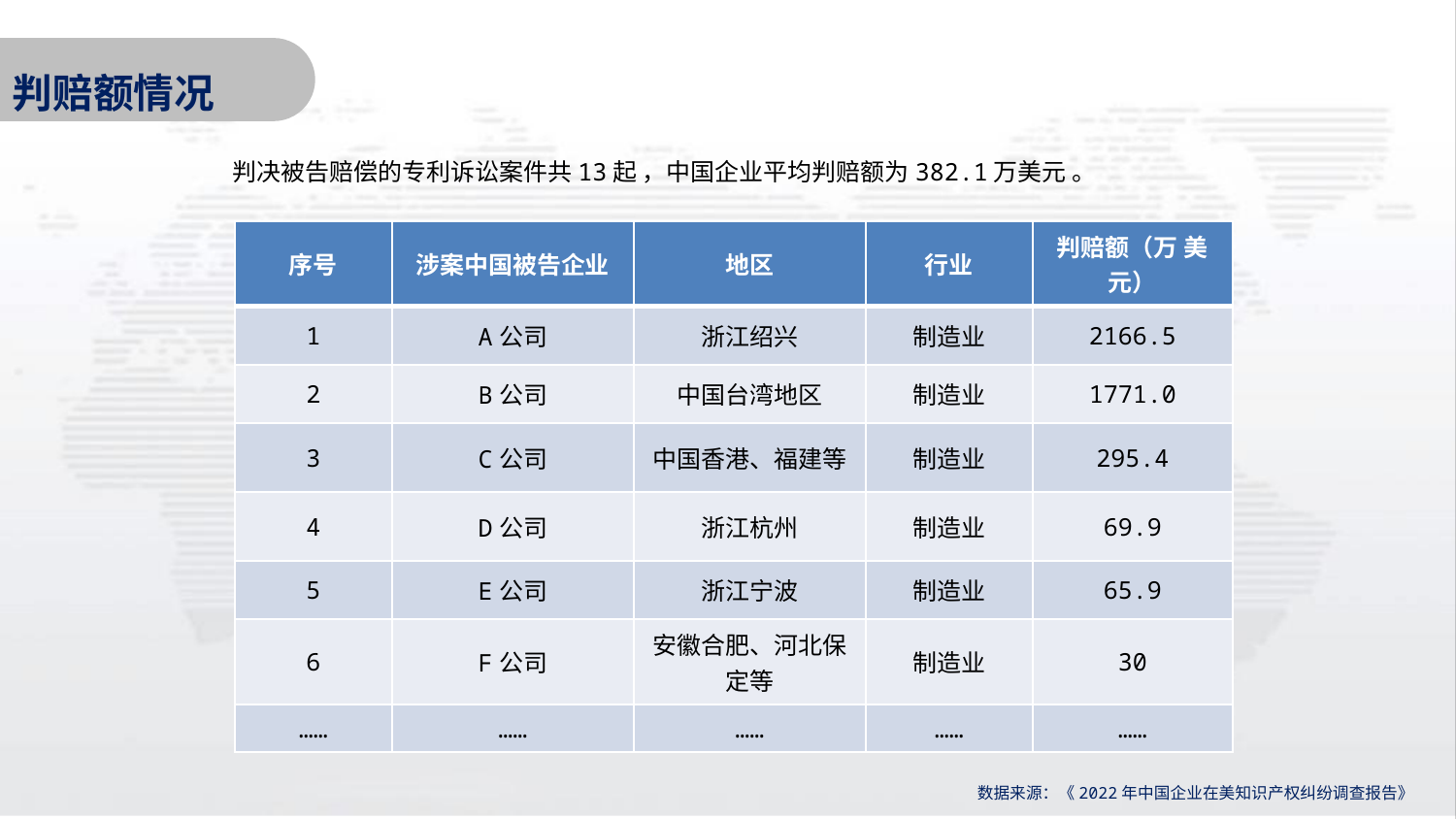

判赔额情况

   判决被告赔偿的专利诉讼案件共13起 ，中国企业平均判赔额为382.1万美元 。
| 序号 | 涉案中国被告企业 | 地区 | 行业 | 判赔额（万 美元） |
| --- | --- | --- | --- | --- |
| 1 | A公司 | 浙江绍兴 | 制造业 | 2166.5 |
| 2 | B公司 | 中国台湾地区 | 制造业 | 1771.0 |
| 3 | C公司 | 中国香港、福建等 | 制造业 | 295.4 |
| 4 | D公司 | 浙江杭州 | 制造业 | 69.9 |
| 5 | E公司 | 浙江宁波 | 制造业 | 65.9 |
| 6 | F公司 | 安徽合肥、河北保定等 | 制造业 | 30 |
| …… | …… | …… | …… | …… |
数据来源：《2022年中国企业在美知识产权纠纷调查报告》